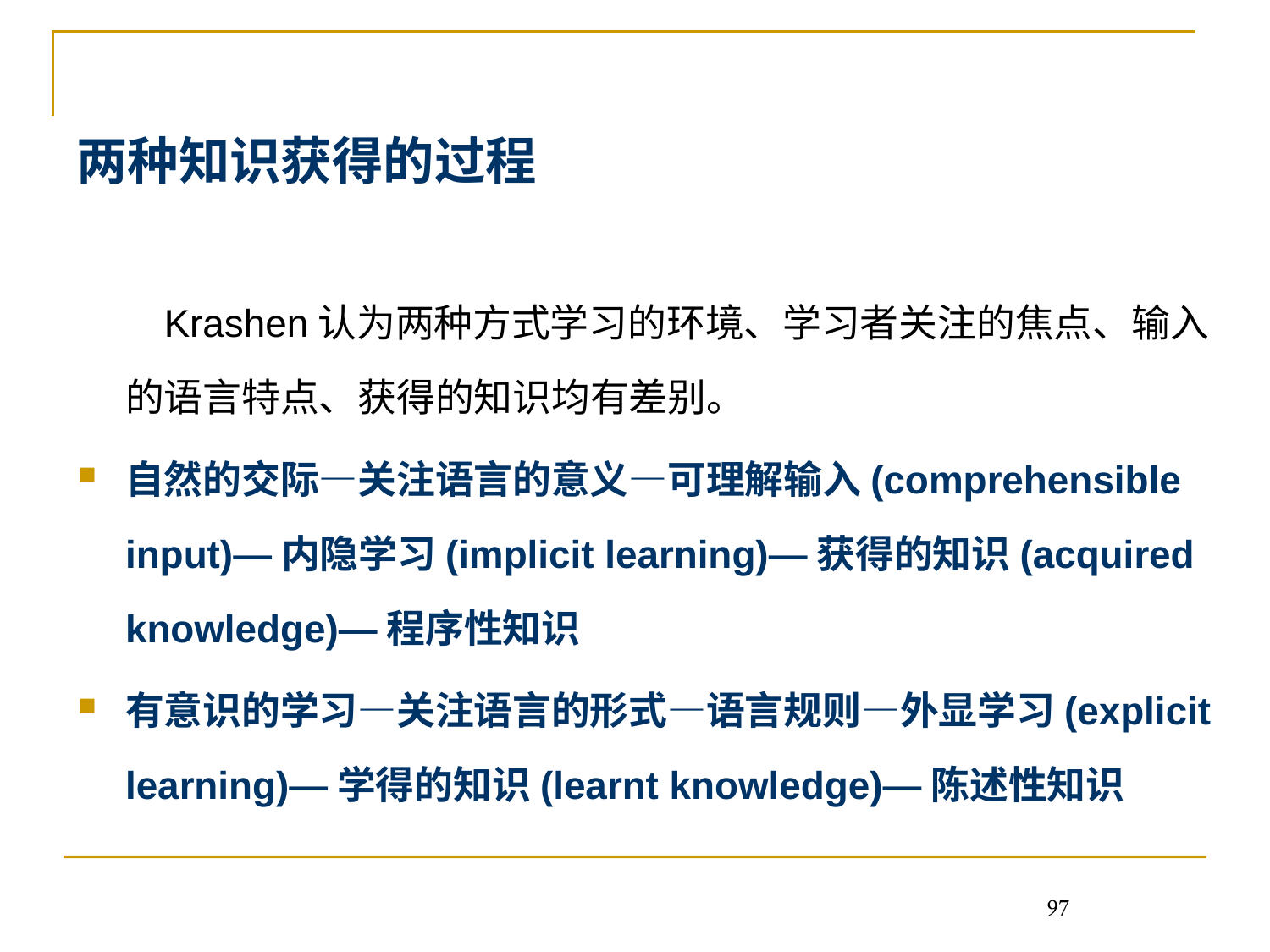

# 两种知识获得的过程
        Krashen认为两种方式学习的环境、学习者关注的焦点、输入的语言特点、获得的知识均有差别。
自然的交际—关注语言的意义—可理解输入(comprehensible input)—内隐学习(implicit learning)—获得的知识(acquired knowledge)—程序性知识
有意识的学习—关注语言的形式—语言规则—外显学习(explicit learning)—学得的知识(learnt knowledge)—陈述性知识

97